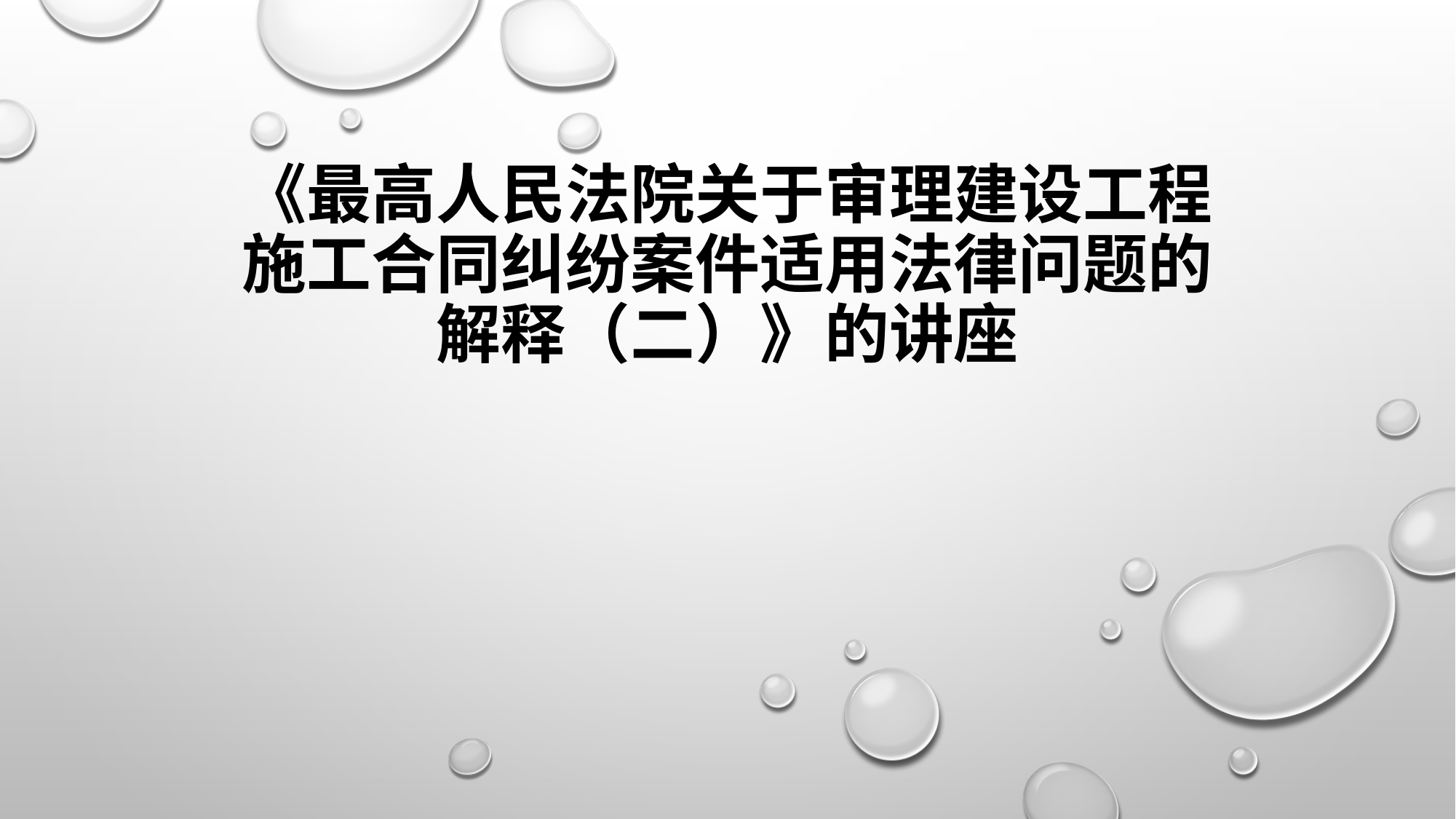

# 《最高人民法院关于审理建设工程施工合同纠纷案件适用法律问题的解释（二）》的讲座